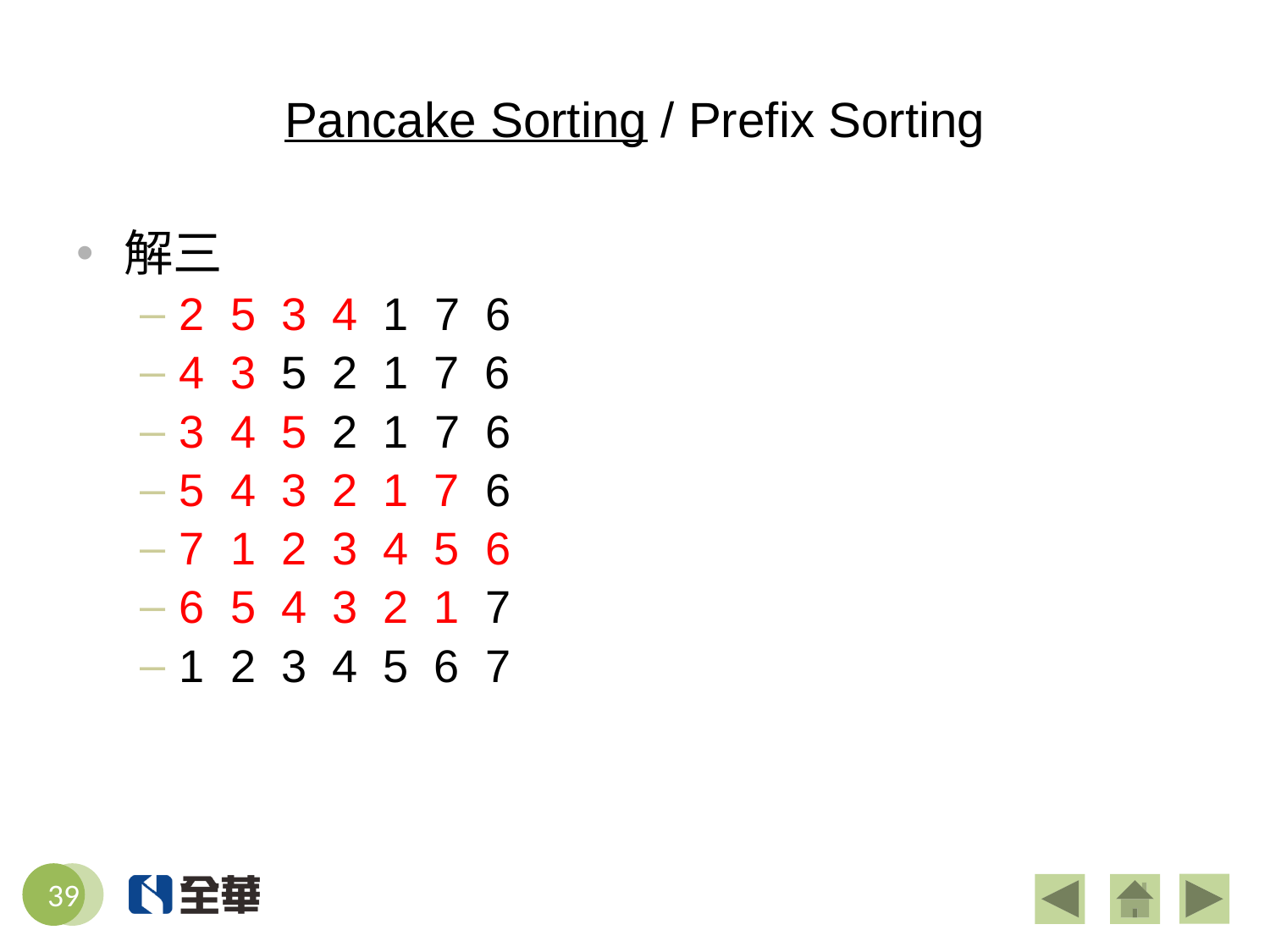

# Pancake Sorting / Prefix Sorting
解三
2  5  3  4  1  7  6
4  3  5  2  1  7  6
3  4  5  2  1  7  6
5  4  3  2  1  7  6
7  1  2  3  4  5  6
6  5  4  3  2  1  7
1  2  3  4  5  6  7